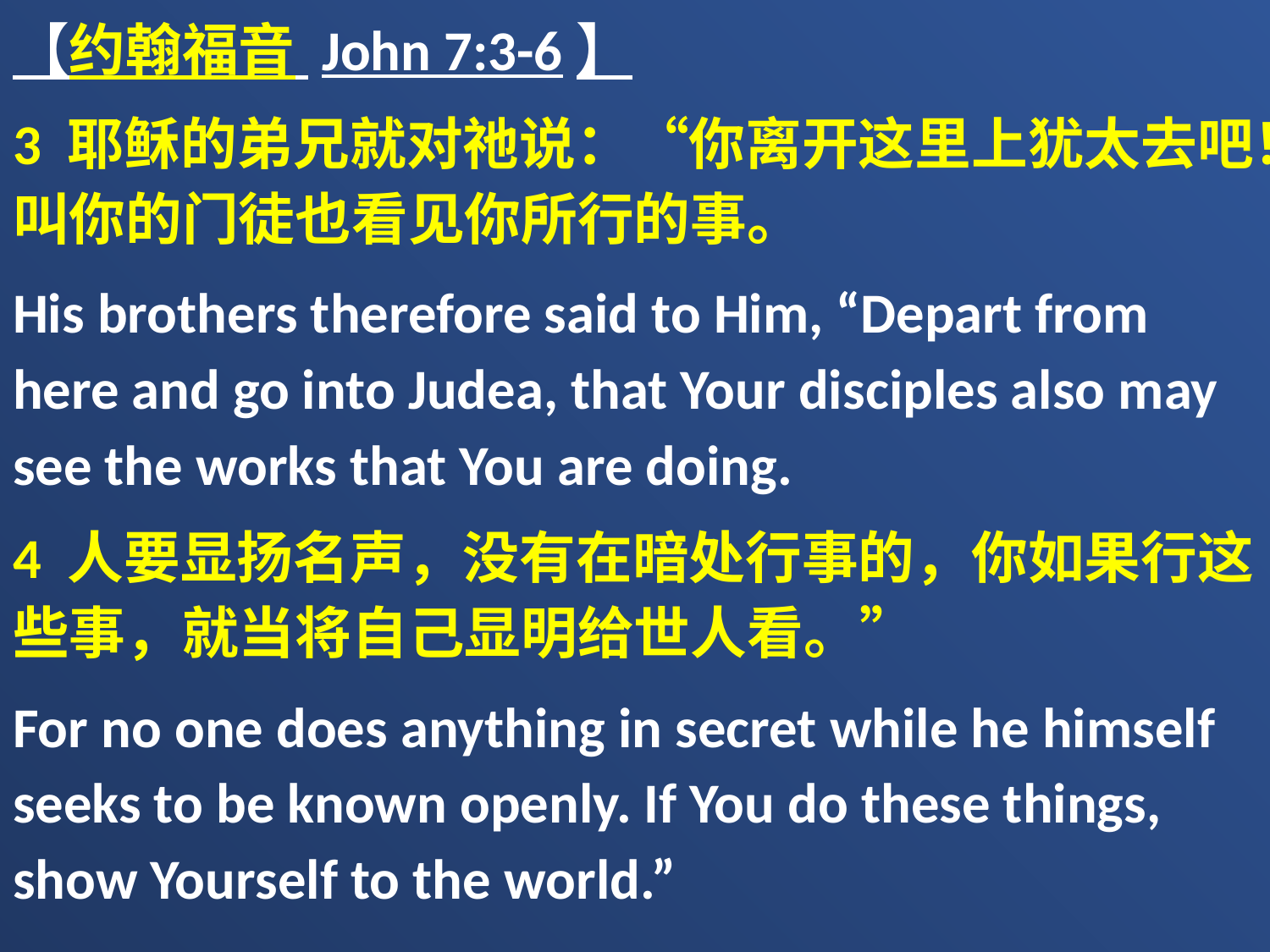

【约翰福音 John 7:3-6】
3 耶稣的弟兄就对祂说：“你离开这里上犹太去吧！叫你的门徒也看见你所行的事。
His brothers therefore said to Him, “Depart from here and go into Judea, that Your disciples also may see the works that You are doing.
4 人要显扬名声，没有在暗处行事的，你如果行这些事，就当将自己显明给世人看。”
For no one does anything in secret while he himself seeks to be known openly. If You do these things, show Yourself to the world.”